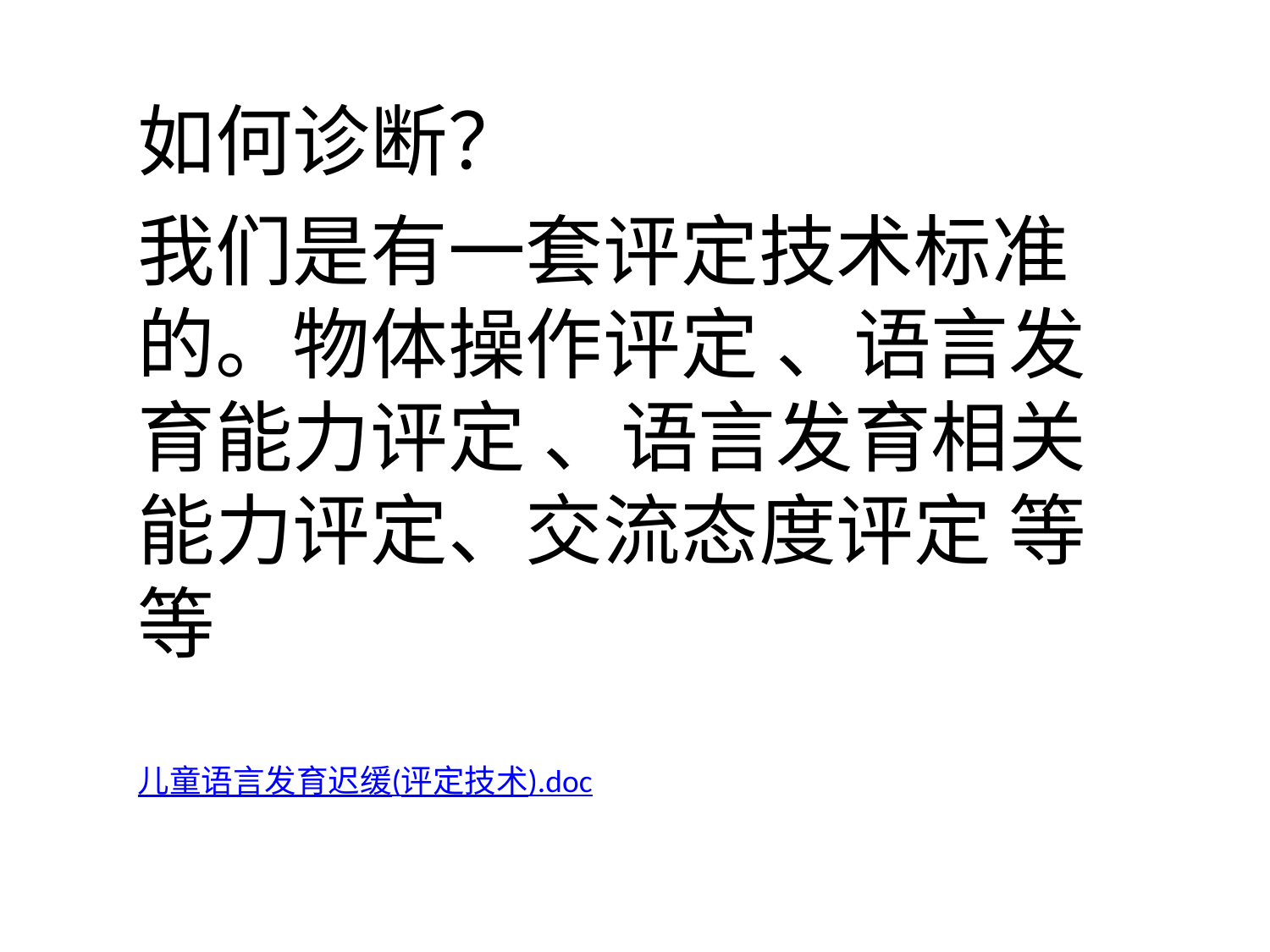

如何诊断？
我们是有一套评定技术标准的。物体操作评定 、语言发育能力评定 、语言发育相关能力评定、交流态度评定 等等
儿童语言发育迟缓(评定技术).doc